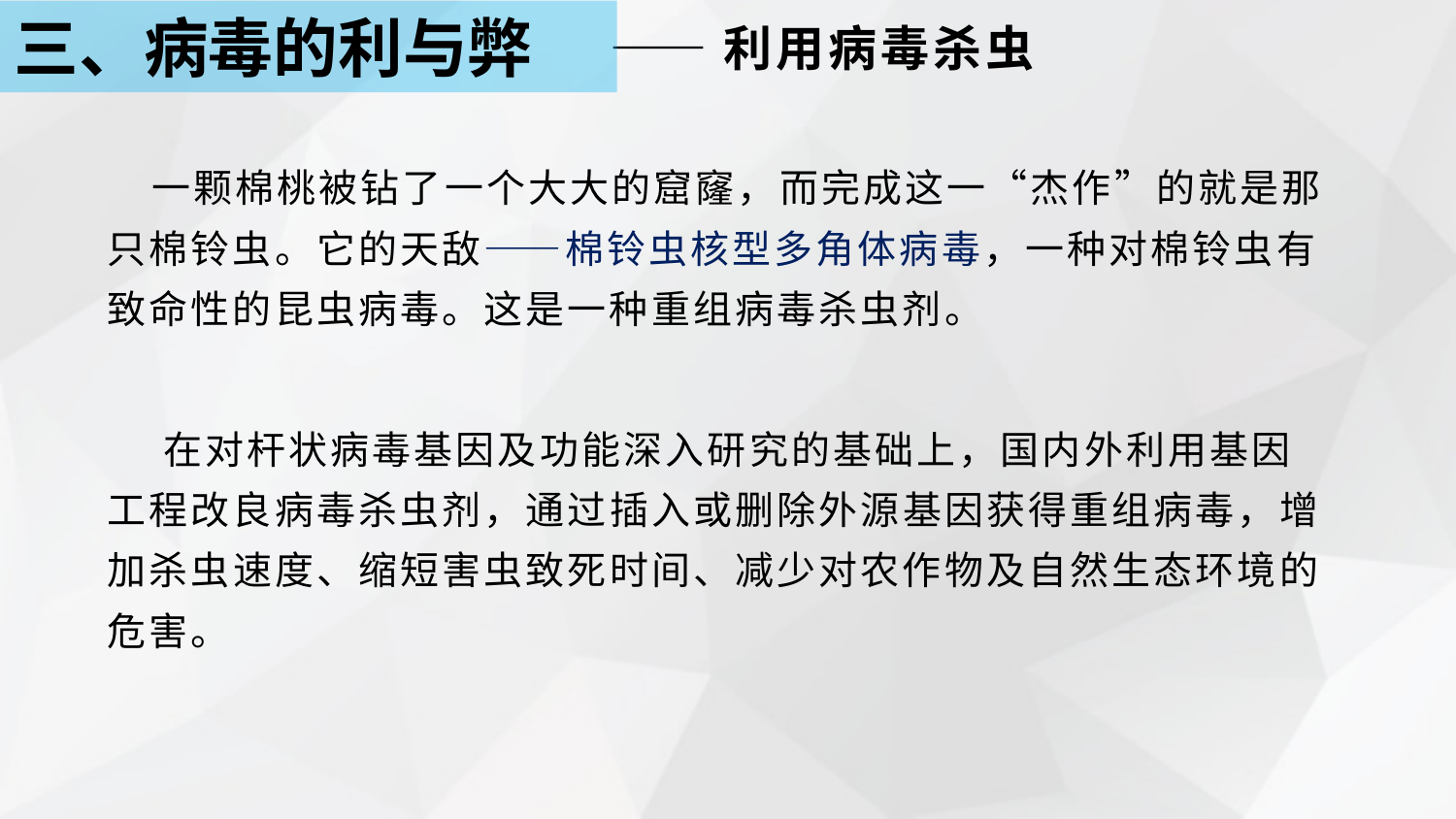

三、病毒的利与弊
——利用病毒杀虫
   一颗棉桃被钻了一个大大的窟窿，而完成这一“杰作”的就是那只棉铃虫。它的天敌——棉铃虫核型多角体病毒，一种对棉铃虫有致命性的昆虫病毒。这是一种重组病毒杀虫剂。
    在对杆状病毒基因及功能深入研究的基础上，国内外利用基因工程改良病毒杀虫剂，通过插入或删除外源基因获得重组病毒，增加杀虫速度、缩短害虫致死时间、减少对农作物及自然生态环境的危害。